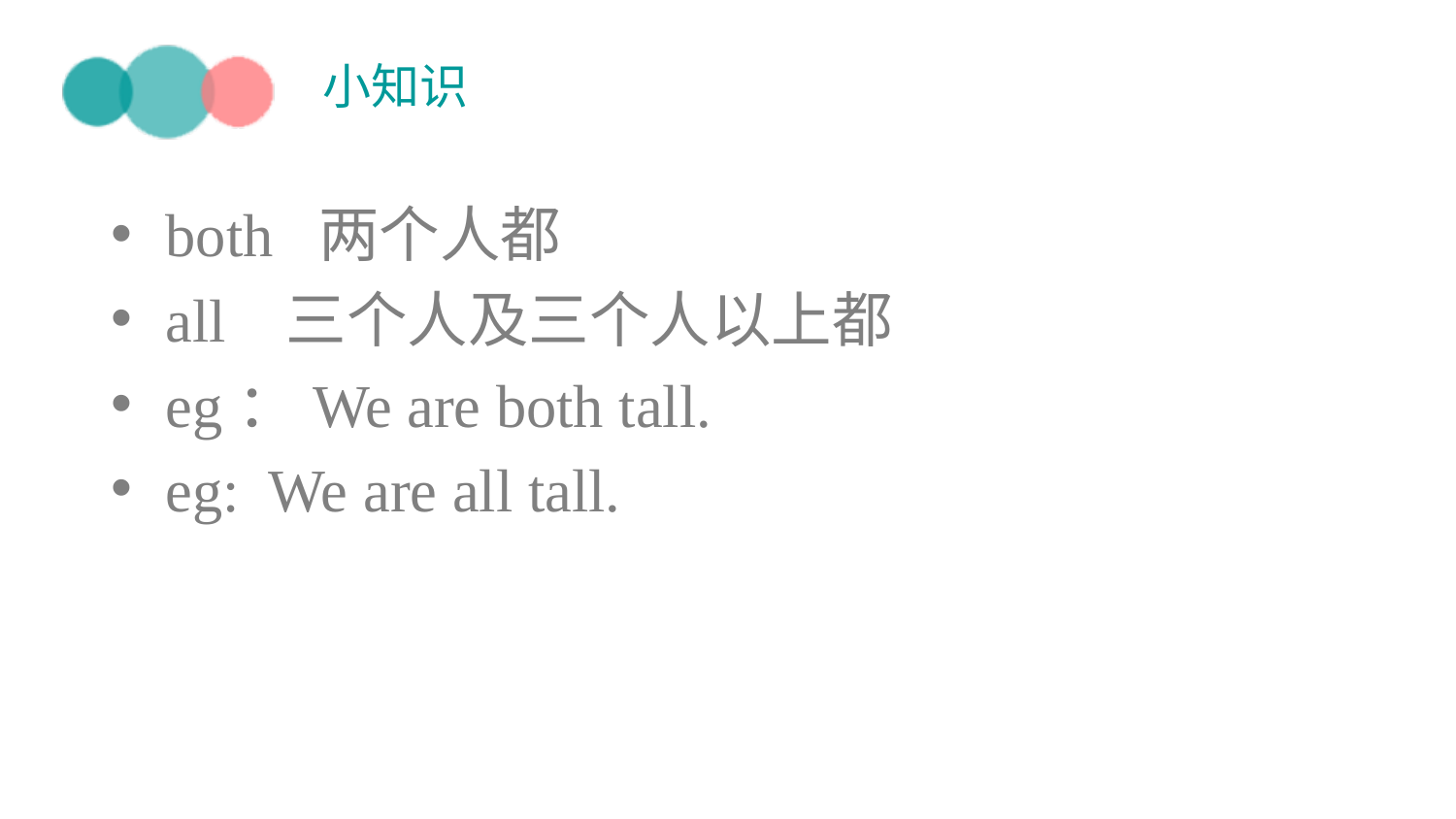

# 小知识
both  两个人都
all   三个人及三个人以上都
eg：We are both tall.
eg:  We are all tall.